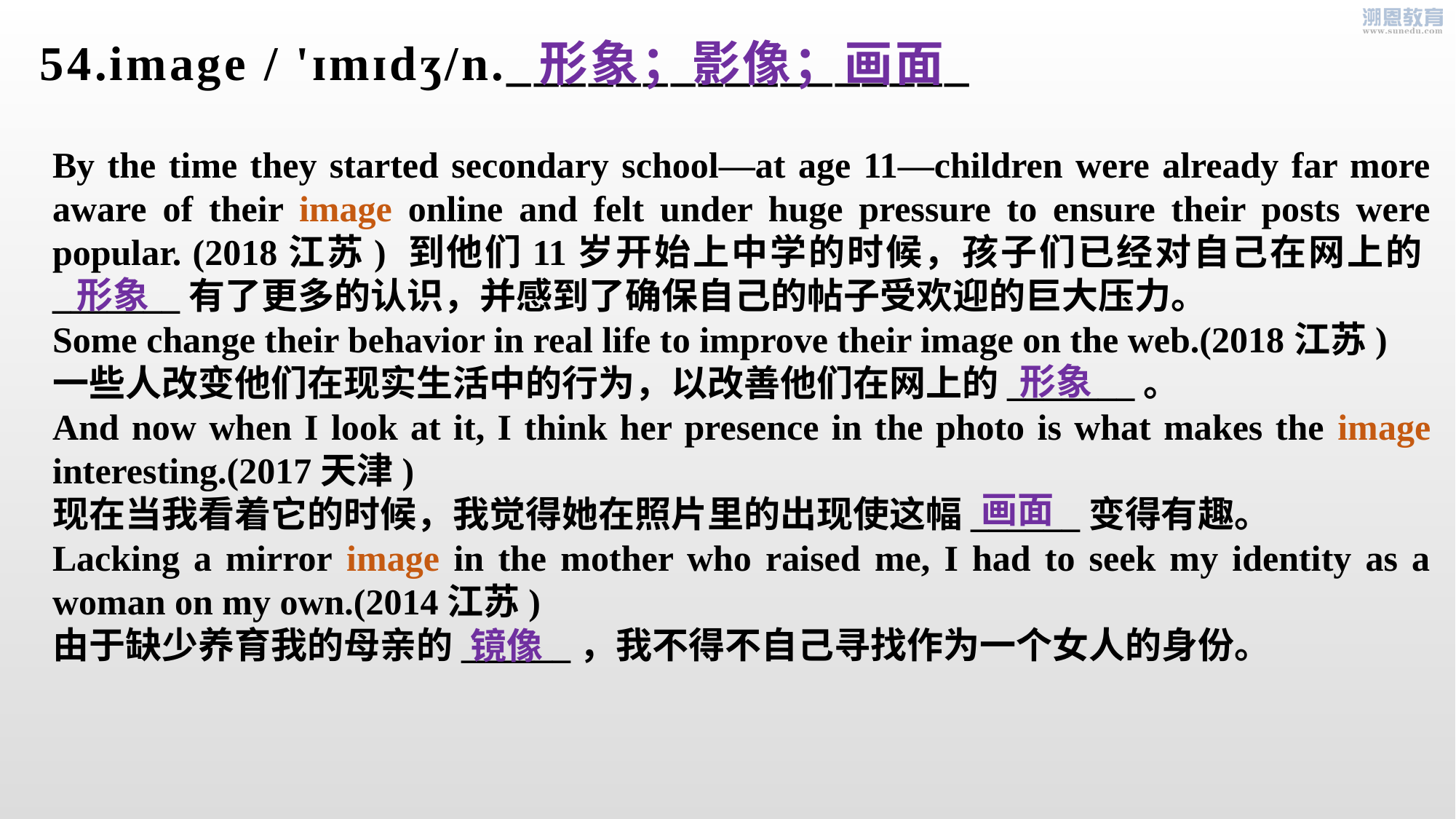

54.image / 'ɪmɪdʒ/n._________________
形象；影像；画面
By the time they started secondary school—at age 11—children were already far more aware of their image online and felt under huge pressure to ensure their posts were popular. (2018江苏) 到他们11岁开始上中学的时候，孩子们已经对自己在网上的_______有了更多的认识，并感到了确保自己的帖子受欢迎的巨大压力。
Some change their behavior in real life to improve their image on the web.(2018江苏)
一些人改变他们在现实生活中的行为，以改善他们在网上的_______。
And now when I look at it, I think her presence in the photo is what makes the image interesting.(2017天津)
现在当我看着它的时候，我觉得她在照片里的出现使这幅______变得有趣。
Lacking a mirror image in the mother who raised me, I had to seek my identity as a woman on my own.(2014江苏)
由于缺少养育我的母亲的______，我不得不自己寻找作为一个女人的身份。
形象
形象
画面
镜像